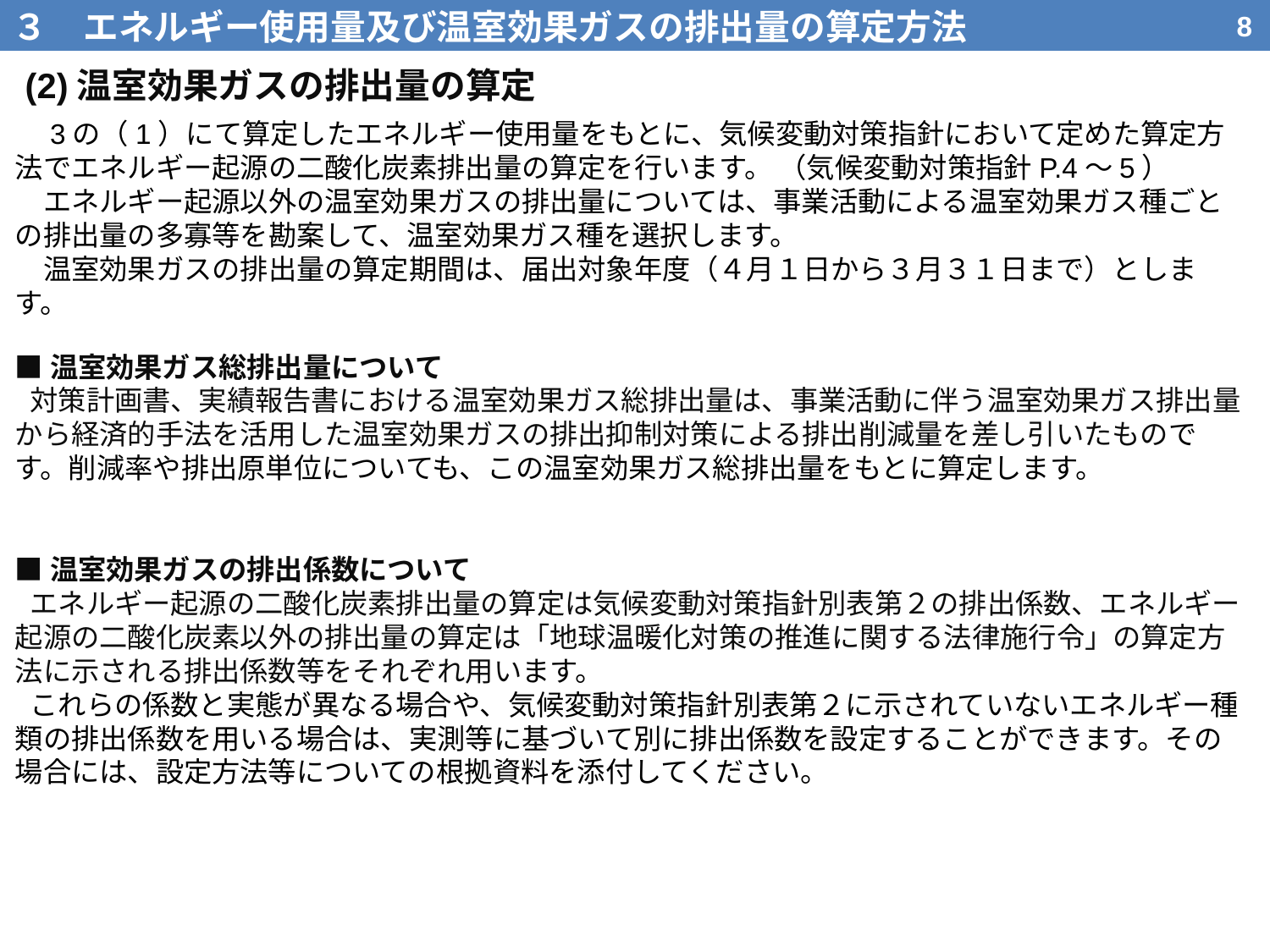

３　エネルギー使用量及び温室効果ガスの排出量の算定方法
8
 (2)温室効果ガスの排出量の算定
　3の（1）にて算定したエネルギー使用量をもとに、気候変動対策指針において定めた算定方法でエネルギー起源の二酸化炭素排出量の算定を行います。 （気候変動対策指針P.4～5）
　エネルギー起源以外の温室効果ガスの排出量については、事業活動による温室効果ガス種ごとの排出量の多寡等を勘案して、温室効果ガス種を選択します。
　温室効果ガスの排出量の算定期間は、届出対象年度（４月１日から３月３１日まで）とします。
■温室効果ガス総排出量について
対策計画書、実績報告書における温室効果ガス総排出量は、事業活動に伴う温室効果ガス排出量から経済的手法を活用した温室効果ガスの排出抑制対策による排出削減量を差し引いたものです。削減率や排出原単位についても、この温室効果ガス総排出量をもとに算定します。

■温室効果ガスの排出係数について
エネルギー起源の二酸化炭素排出量の算定は気候変動対策指針別表第２の排出係数、エネルギー起源の二酸化炭素以外の排出量の算定は「地球温暖化対策の推進に関する法律施行令」の算定方法に示される排出係数等をそれぞれ用います。
これらの係数と実態が異なる場合や、気候変動対策指針別表第２に示されていないエネルギー種類の排出係数を用いる場合は、実測等に基づいて別に排出係数を設定することができます。その場合には、設定方法等についての根拠資料を添付してください。